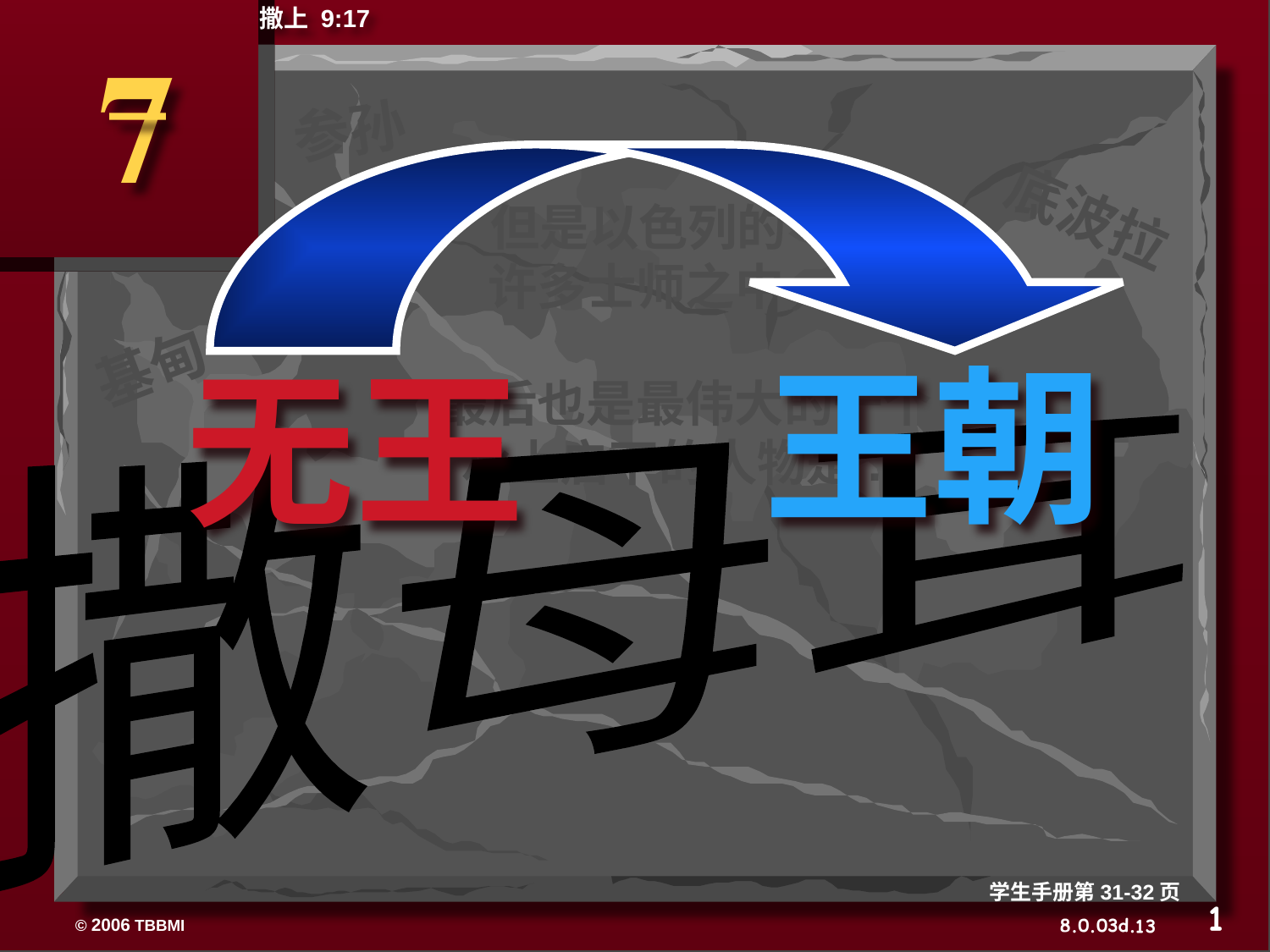

撒上 9:17

7
参孙

底波拉
但是以色列的
许多士师之中，
基甸
最后也是最伟大的一个
承上启下的人物是...
王朝
无王
撒母耳
学生手册第31-32页
1

13